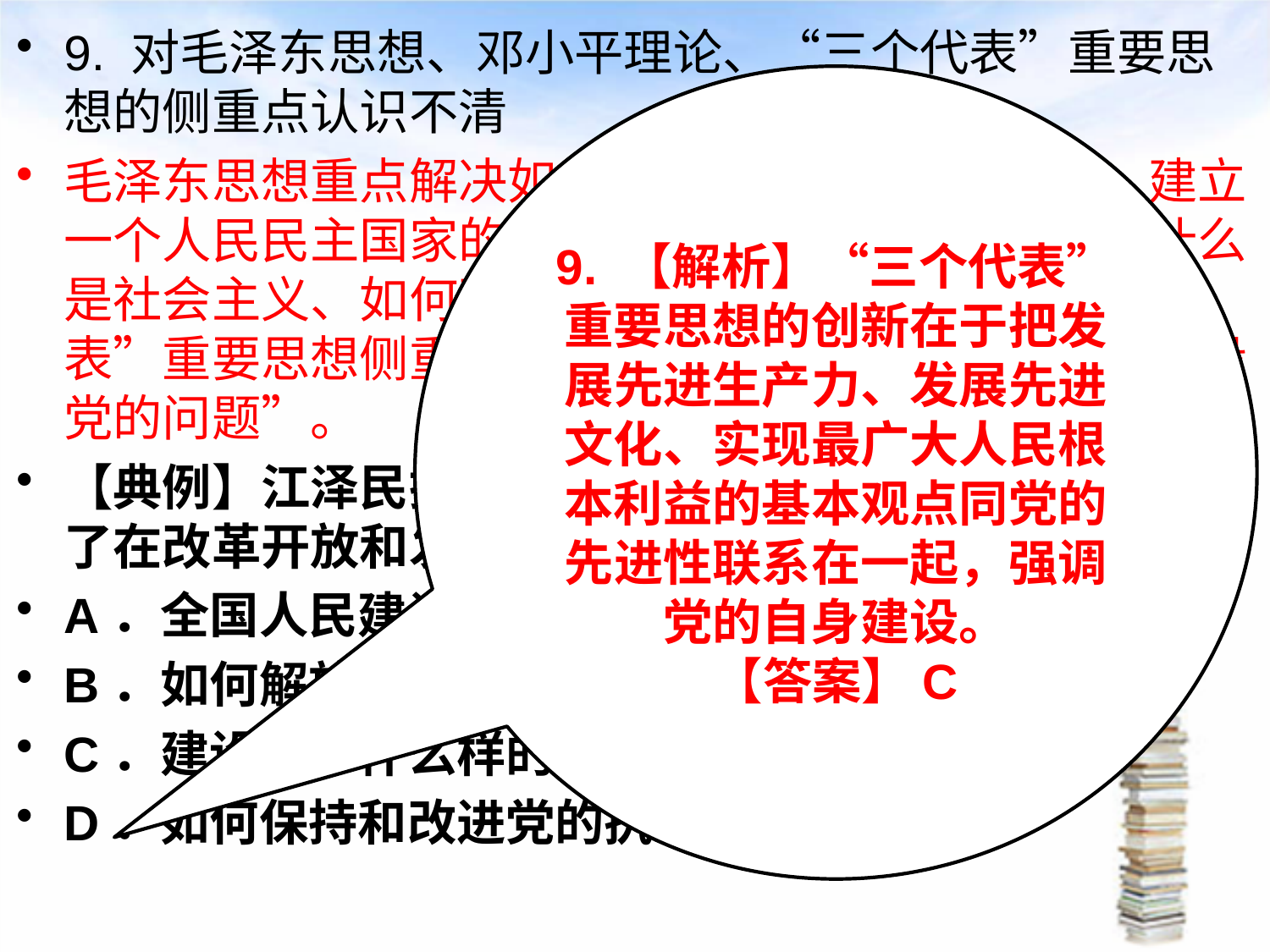

9. 对毛泽东思想、邓小平理论、“三个代表”重要思想的侧重点认识不清
毛泽东思想重点解决如何取得中国民主革命胜利，建立一个人民民主国家的问题；邓小平理论重点解决“什么是社会主义、如何建设社会主义”的问题；“三个代表”重要思想侧重于“建设一个什么样的党、怎样建设党的问题”。
【典例】江泽民提出的“三个代表”重要思想主要回答了在改革开放和发展社会主义市场经济条件下(　　)
A．全国人民建设小康社会的方向问题
B．如何解放和发展生产力
C．建设一个什么样的党，怎样建设党的问题
D．如何保持和改进党的执政能力
#
9. 【解析】“三个代表”重要思想的创新在于把发展先进生产力、发展先进文化、实现最广大人民根本利益的基本观点同党的先进性联系在一起，强调党的自身建设。
【答案】C